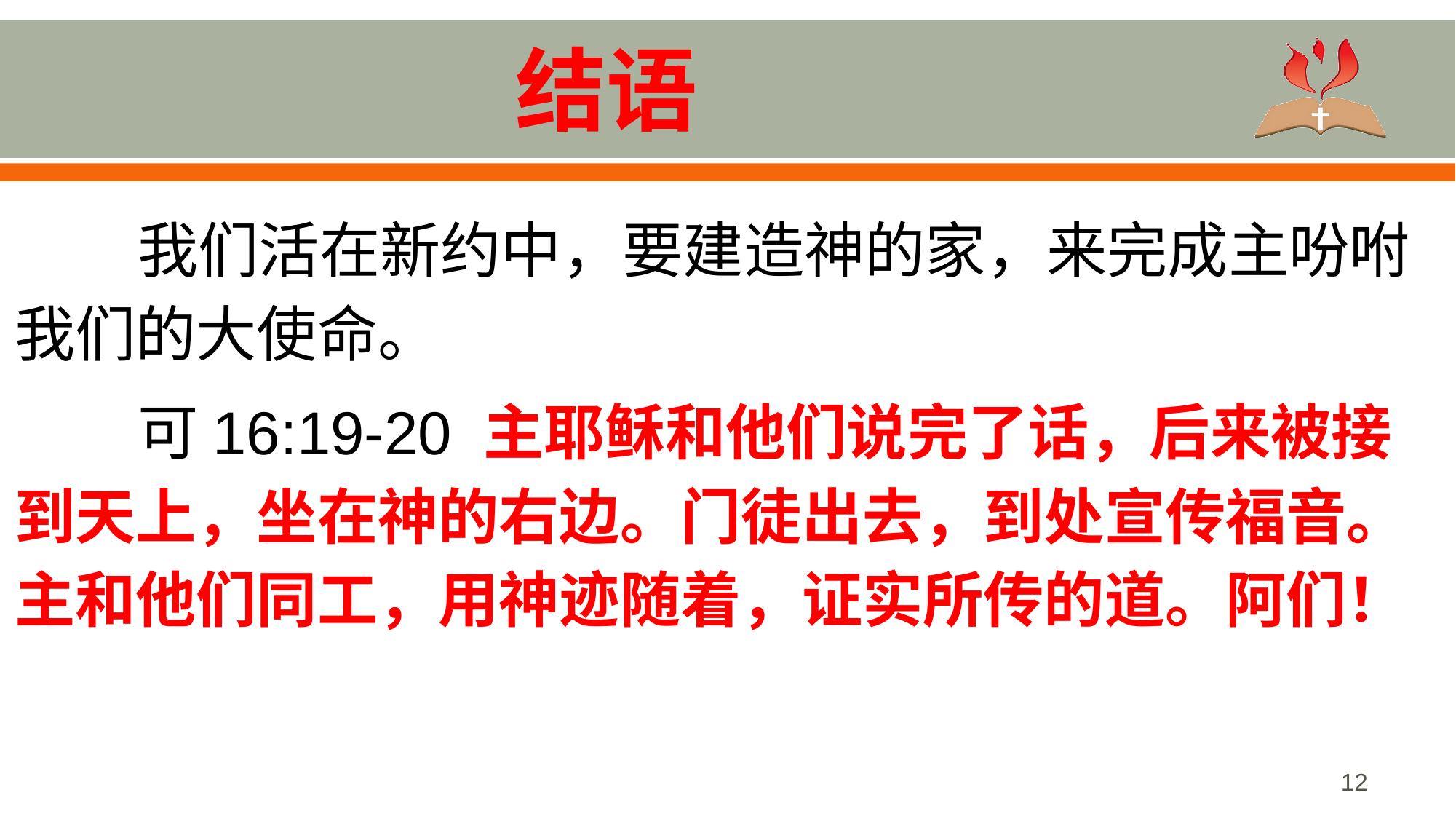

# 结语
我们活在新约中，要建造神的家，来完成主吩咐我们的大使命。
可16:19-20 主耶稣和他们说完了话，后来被接到天上，坐在神的右边。门徒出去，到处宣传福音。主和他们同工，用神迹随着，证实所传的道。阿们！

12